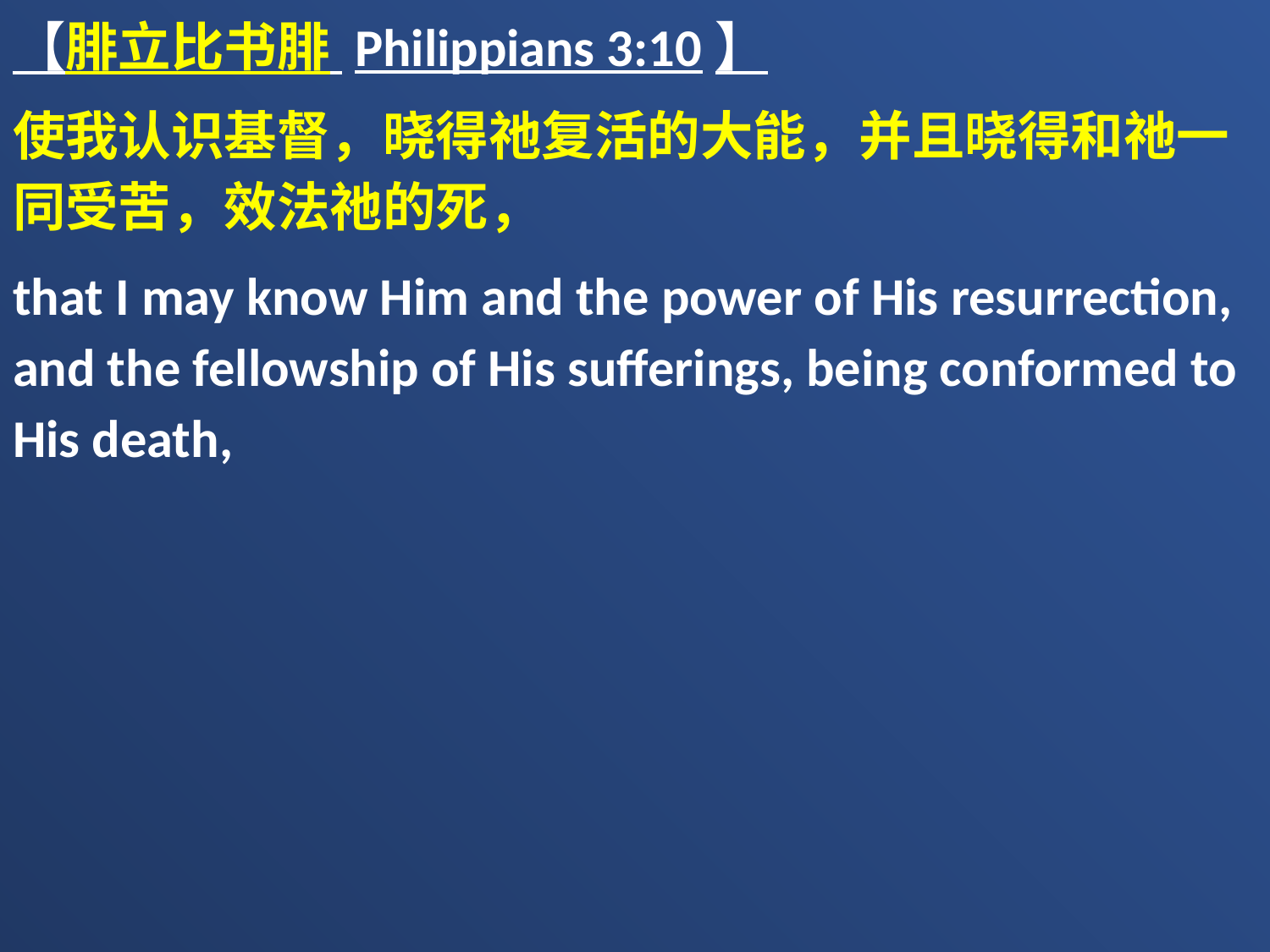

【腓立比书腓 Philippians 3:10】
使我认识基督，晓得祂复活的大能，并且晓得和祂一同受苦，效法祂的死，
that I may know Him and the power of His resurrection, and the fellowship of His sufferings, being conformed to His death,